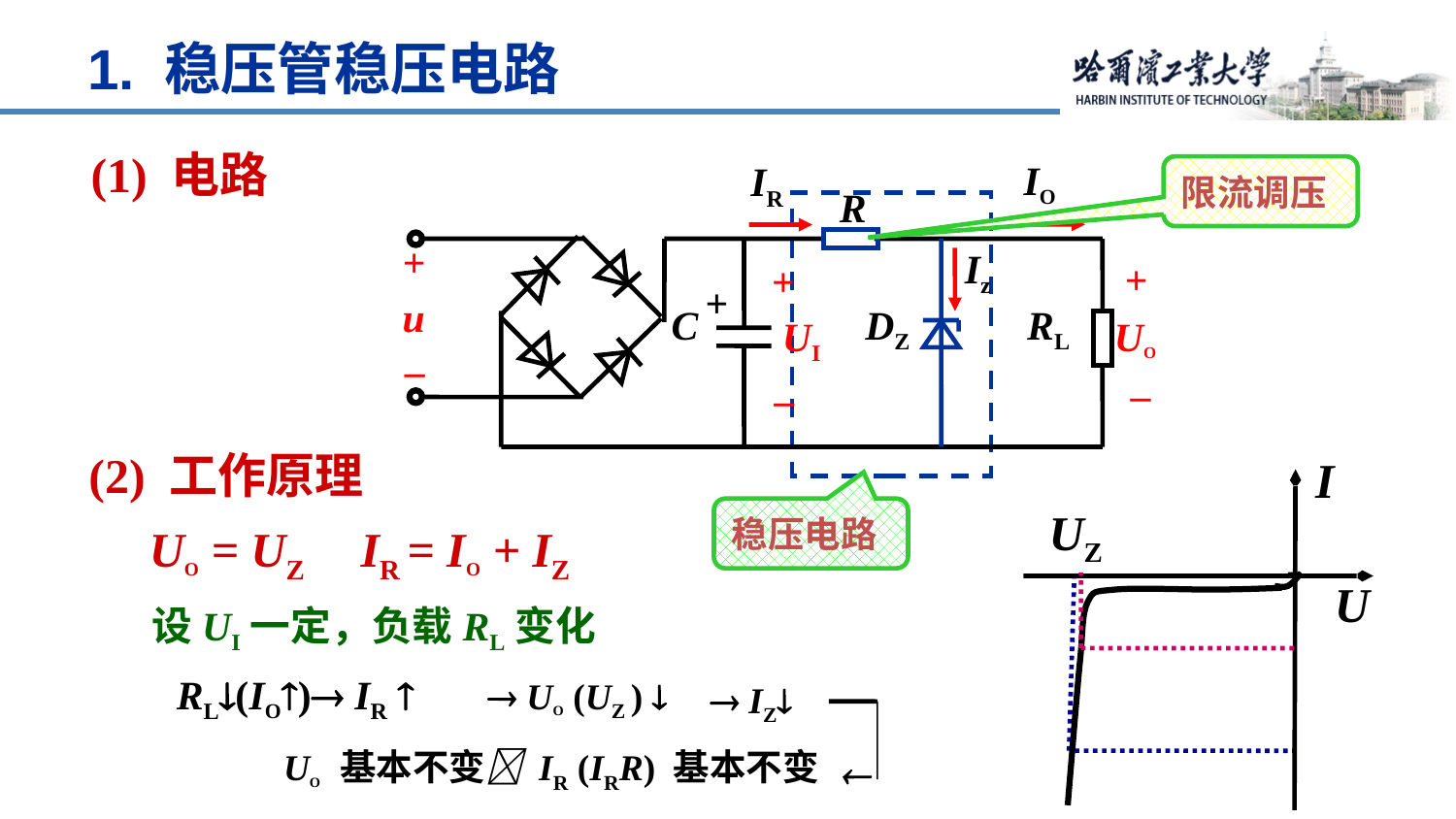

1. 稳压管稳压电路
(1) 电路
IO
IR
R

+

Iz

+
+
UI
–

+

u
C
DZ
RL
UO

–

–

限流调压

(2) 工作原理
I

UZ
U

稳压电路
UO = UZ        IR = IO + IZ

设UI一定，负载RL变化

RL↓(IO↑)→ IR ↑
→ UO (UZ ) ↓
→ IZ↓

UO  基本不变← IR (IRR) 基本不变

←